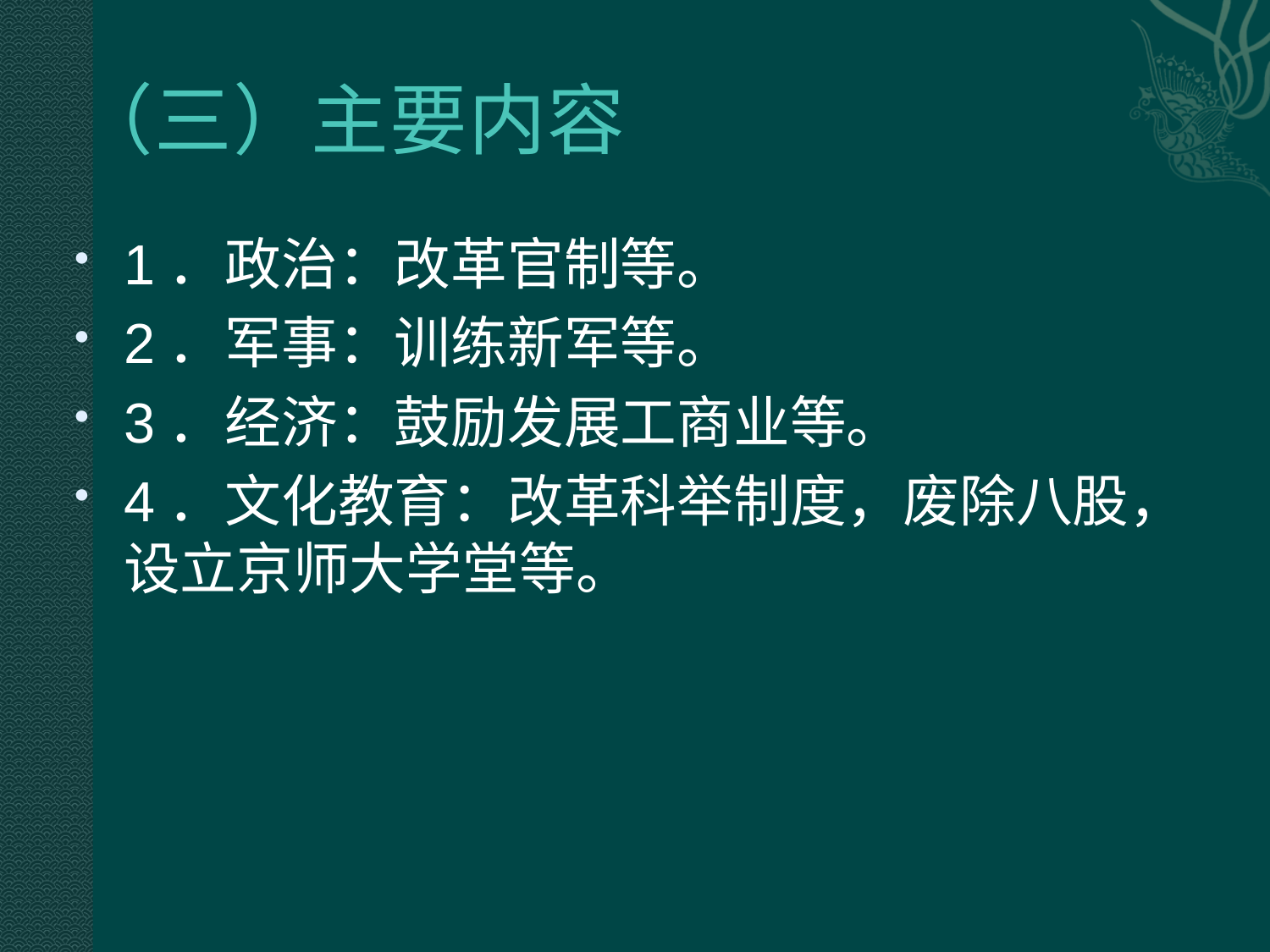

# （三）主要内容
1．政治：改革官制等。
2．军事：训练新军等。
3．经济：鼓励发展工商业等。
4．文化教育：改革科举制度，废除八股，设立京师大学堂等。